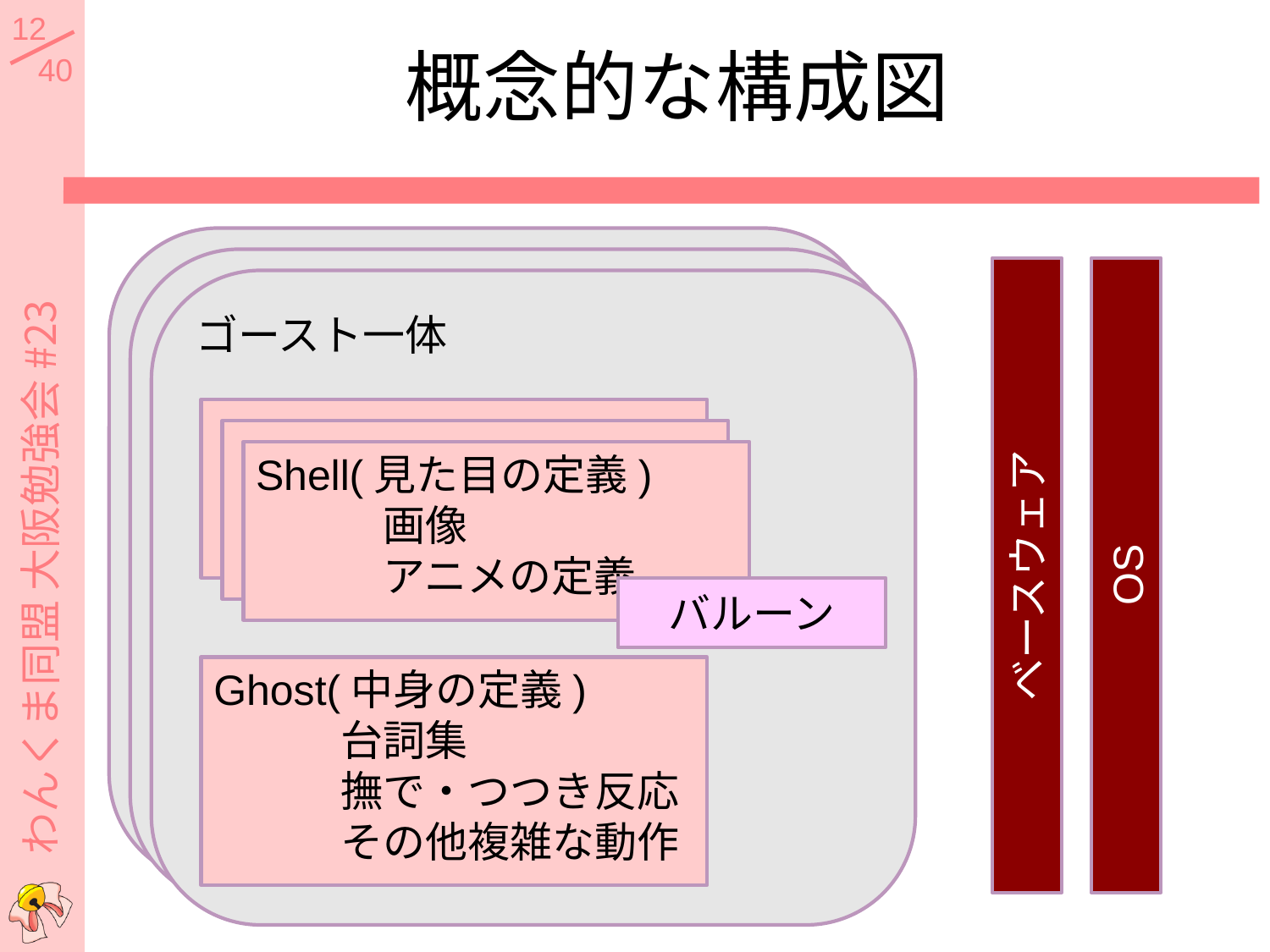

概念的な構成図

ゴースト一体

Shell(見た目の定義)
	画像
	アニメの定義
バルーン
Ghost(中身の定義)
	台詞集
	撫で・つつき反応
	その他複雑な動作
わんくま同盟 大阪勉強会 #23
ベースウェア
OS